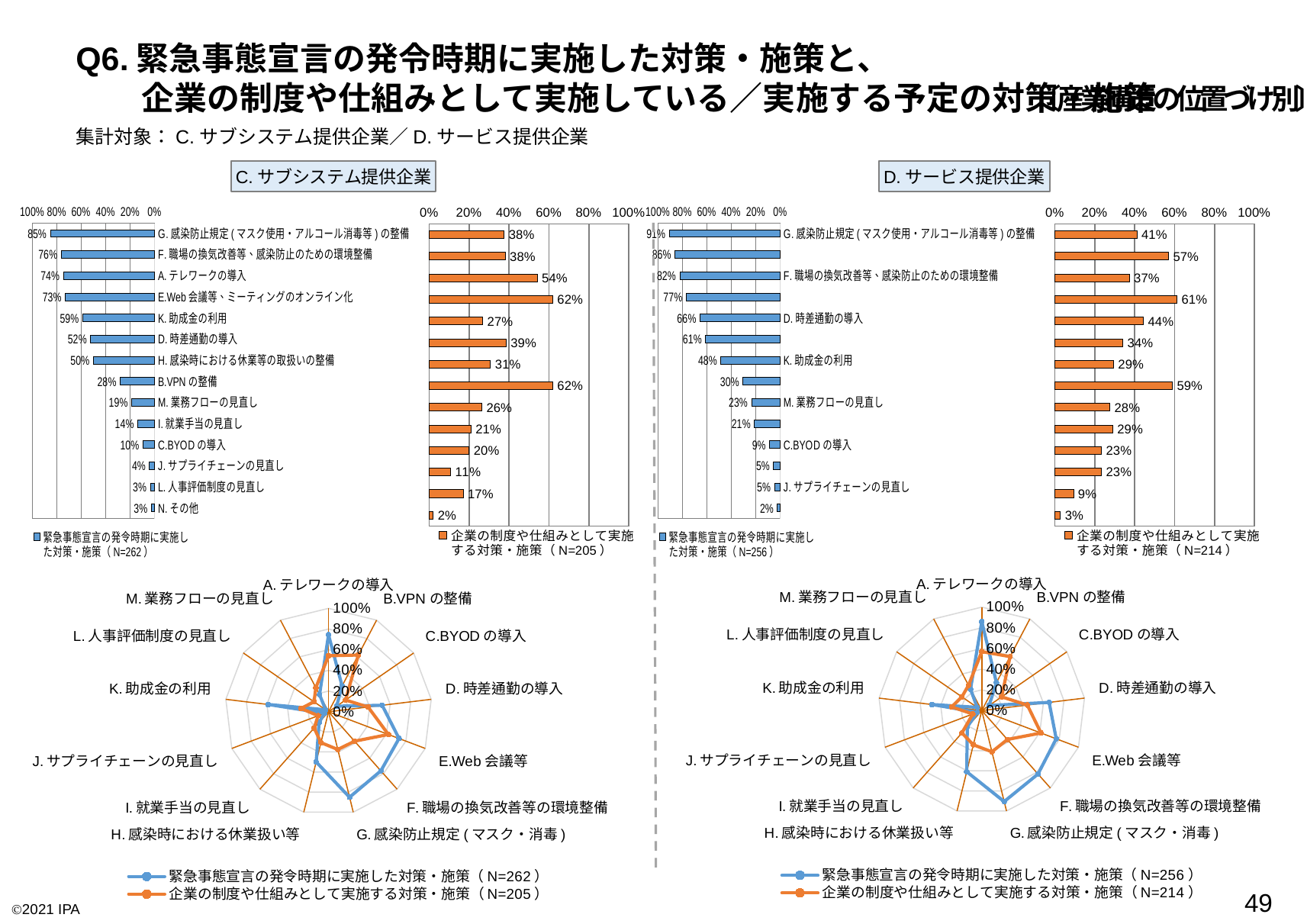

Q6.緊急事態宣言の発令時期に実施した対策・施策と、
　　企業の制度や仕組みとして実施している／実施する予定の対策・施策
　〔産業構造の位置づけ別〕
集計対象：C.サブシステム提供企業／D.サービス提供企業
C.サブシステム提供企業
D.サービス提供企業

### Chart

| Category | 緊急事態宣言の発令時期に実施した対策・施策（N=262） |
|---|---|
| G.感染防止規定(マスク使用・アルコール消毒等)の整備 | 0.851145038167939 |
| F.職場の換気改善等、感染防止のための環境整備 | 0.7633587786259542 |
| A.テレワークの導入 | 0.7442748091603053 |
| E.Web会議等、ミーティングのオンライン化 | 0.7290076335877863 |
| K.助成金の利用 | 0.5877862595419847 |
| D.時差通勤の導入 | 0.5229007633587787 |
| H.感染時における休業等の取扱いの整備 | 0.5 |
| B.VPNの整備 | 0.2824427480916031 |
| M.業務フローの見直し | 0.18702290076335878 |
| I.就業手当の見直し | 0.13740458015267176 |
| C.BYODの導入 | 0.09541984732824428 |
| J.サプライチェーンの見直し | 0.04198473282442748 |
| L.人事評価制度の見直し | 0.03435114503816794 |
| N.その他 | 0.026717557251908396 |

### Chart

| Category | 企業の制度や仕組みとして実施する対策・施策（N=205） |
|---|---|
| G.感染防止規定(マスク使用・アルコール消毒等)の整備 | 0.375609756097561 |
| F.職場の換気改善等、感染防止のための環境整備 | 0.3804878048780488 |
| A.テレワークの導入 | 0.5414634146341464 |
| E.Web会議等、ミーティングのオンライン化 | 0.6195121951219512 |
| K.助成金の利用 | 0.2682926829268293 |
| D.時差通勤の導入 | 0.3853658536585366 |
| H.感染時における休業等の取扱いの整備 | 0.3073170731707317 |
| B.VPNの整備 | 0.6195121951219512 |
| M.業務フローの見直し | 0.2634146341463415 |
| I.就業手当の見直し | 0.2097560975609756 |
| C.BYODの導入 | 0.2 |
| J.サプライチェーンの見直し | 0.1073170731707317 |
| L.人事評価制度の見直し | 0.17073170731707318 |
| N.その他 | 0.01951219512195122 |

### Chart

| Category | 緊急事態宣言の発令時期に実施した対策・施策（N=256） |
|---|---|
| G.感染防止規定(マスク使用・アルコール消毒等)の整備 | 0.90625 |
| A.テレワークの導入 | 0.859375 |
| F.職場の換気改善等、感染防止のための環境整備 | 0.8203125 |
| E.Web会議等、ミーティングのオンライン化 | 0.76953125 |
| D.時差通勤の導入 | 0.65625 |
| H.感染時における休業等の取扱いの整備 | 0.609375 |
| K.助成金の利用 | 0.484375 |
| B.VPNの整備 | 0.3046875 |
| M.業務フローの見直し | 0.234375 |
| I.就業手当の見直し | 0.2109375 |
| C.BYODの導入 | 0.0859375 |
| L.人事評価制度の見直し | 0.0546875 |
| J.サプライチェーンの見直し | 0.046875 |
| N.その他 | 0.0234375 |

### Chart

| Category | 企業の制度や仕組みとして実施する対策・施策（N=214） |
|---|---|
| G.感染防止規定(マスク使用・アルコール消毒等)の整備 | 0.411214953271028 |
| A.テレワークの導入 | 0.5700934579439252 |
| F.職場の換気改善等、感染防止のための環境整備 | 0.37383177570093457 |
| E.Web会議等、ミーティングのオンライン化 | 0.6121495327102804 |
| D.時差通勤の導入 | 0.4439252336448598 |
| H.感染時における休業等の取扱いの整備 | 0.3411214953271028 |
| K.助成金の利用 | 0.29439252336448596 |
| B.VPNの整備 | 0.5887850467289719 |
| M.業務フローの見直し | 0.2757009345794392 |
| I.就業手当の見直し | 0.2897196261682243 |
| C.BYODの導入 | 0.2336448598130841 |
| L.人事評価制度の見直し | 0.2336448598130841 |
| J.サプライチェーンの見直し | 0.09345794392523364 |
| N.その他 | 0.028037383177570093 |

### Chart

| Category | 緊急事態宣言の発令時期に実施した対策・施策（N=256） | 企業の制度や仕組みとして実施する対策・施策（N=214） |
|---|---|---|
| A.テレワークの導入 | 0.859375 | 0.5700934579439252 |
| B.VPNの整備 | 0.3046875 | 0.5887850467289719 |
| C.BYODの導入 | 0.0859375 | 0.2336448598130841 |
| D.時差通勤の導入 | 0.65625 | 0.4439252336448598 |
| E.Web会議等 | 0.76953125 | 0.6121495327102804 |
| F.職場の換気改善等の環境整備 | 0.8203125 | 0.37383177570093457 |
| G.感染防止規定(マスク・消毒) | 0.90625 | 0.411214953271028 |
| H.感染時における休業扱い等 | 0.609375 | 0.3411214953271028 |
| I.就業手当の見直し | 0.2109375 | 0.2897196261682243 |
| J.サプライチェーンの見直し | 0.046875 | 0.09345794392523364 |
| K.助成金の利用 | 0.484375 | 0.29439252336448596 |
| L.人事評価制度の見直し | 0.0546875 | 0.2336448598130841 |
| M.業務フローの見直し | 0.234375 | 0.2757009345794392 |

### Chart

| Category | 緊急事態宣言の発令時期に実施した対策・施策（N=262） | 企業の制度や仕組みとして実施する対策・施策（N=205） |
|---|---|---|
| A.テレワークの導入 | 0.7442748091603053 | 0.5414634146341464 |
| B.VPNの整備 | 0.2824427480916031 | 0.6195121951219512 |
| C.BYODの導入 | 0.09541984732824428 | 0.2 |
| D.時差通勤の導入 | 0.5229007633587787 | 0.3853658536585366 |
| E.Web会議等 | 0.7290076335877863 | 0.6195121951219512 |
| F.職場の換気改善等の環境整備 | 0.7633587786259542 | 0.3804878048780488 |
| G.感染防止規定(マスク・消毒) | 0.851145038167939 | 0.375609756097561 |
| H.感染時における休業扱い等 | 0.5 | 0.3073170731707317 |
| I.就業手当の見直し | 0.13740458015267176 | 0.2097560975609756 |
| J.サプライチェーンの見直し | 0.04198473282442748 | 0.1073170731707317 |
| K.助成金の利用 | 0.5877862595419847 | 0.2682926829268293 |
| L.人事評価制度の見直し | 0.03435114503816794 | 0.17073170731707318 |
| M.業務フローの見直し | 0.18702290076335878 | 0.2634146341463415 |